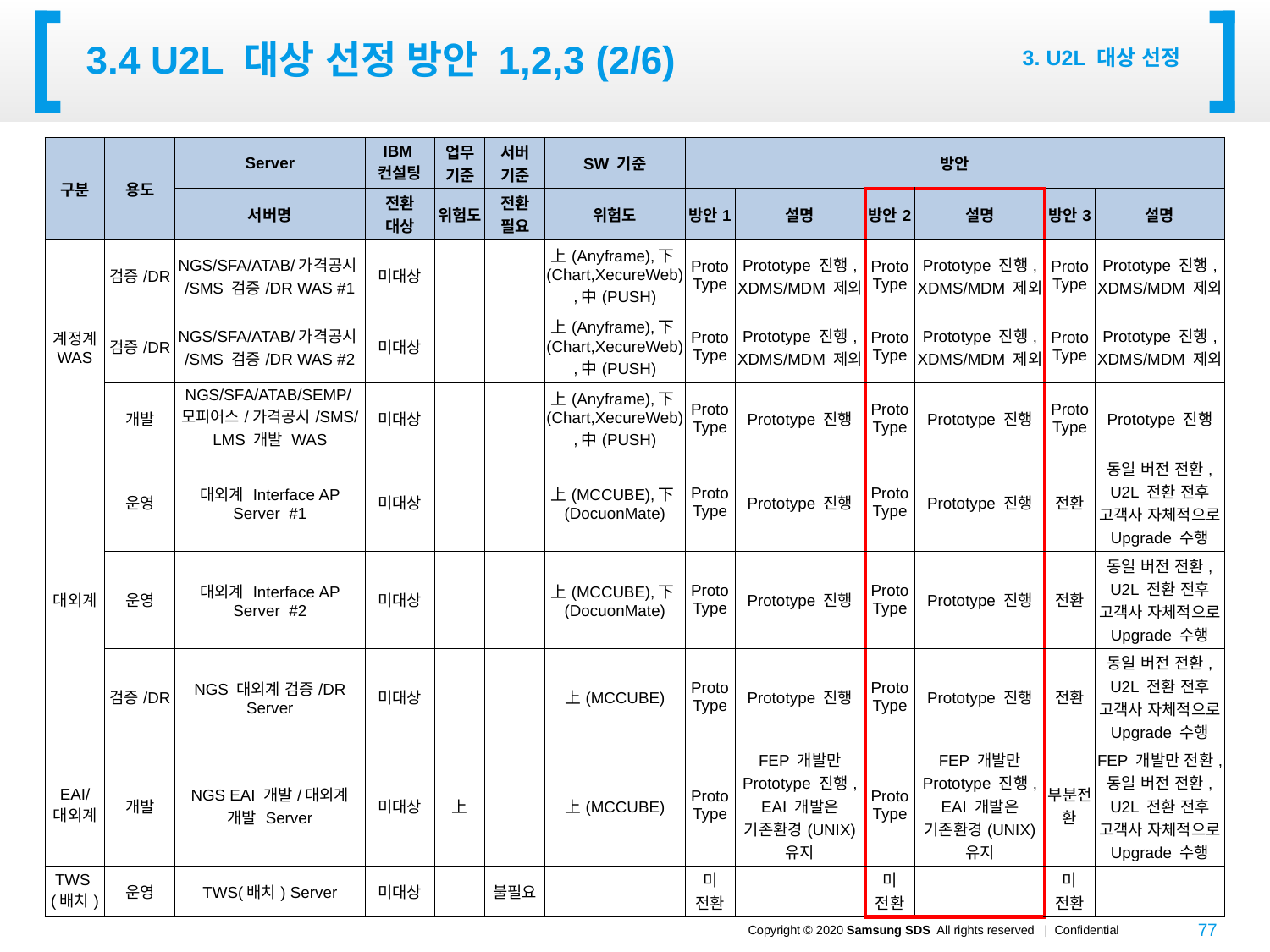

# 3.4 u2l 대상 선정 방안 1,2,3 (2/6)
3. U2L 대상 선정
| 구분 | 용도 | Server | IBM 컨설팅 | 업무 기준 | 서버 기준 | SW 기준 | 방안 |  |  |  |  |  |
| --- | --- | --- | --- | --- | --- | --- | --- | --- | --- | --- | --- | --- |
|  |  | 서버명 | 전환 대상 | 위험도 | 전환 필요 | 위험도 | 방안1 | 설명 | 방안2 | 설명 | 방안3 | 설명 |
| 계정계 WAS | 검증/DR | NGS/SFA/ATAB/가격공시/SMS 검증/DR WAS #1 | 미대상 |  |  | 上(Anyframe),下(Chart,XecureWeb),中(PUSH) | Proto Type | Prototype 진행, XDMS/MDM 제외 | Proto Type | Prototype 진행, XDMS/MDM 제외 | Proto Type | Prototype 진행, XDMS/MDM 제외 |
|  | 검증/DR | NGS/SFA/ATAB/가격공시/SMS 검증/DR WAS #2 | 미대상 |  |  | 上(Anyframe),下(Chart,XecureWeb),中(PUSH) | Proto Type | Prototype 진행, XDMS/MDM 제외 | Proto Type | Prototype 진행, XDMS/MDM 제외 | Proto Type | Prototype 진행, XDMS/MDM 제외 |
|  | 개발 | NGS/SFA/ATAB/SEMP/모피어스/가격공시/SMS/LMS 개발 WAS | 미대상 |  |  | 上(Anyframe),下(Chart,XecureWeb),中(PUSH) | Proto Type | Prototype 진행 | Proto Type | Prototype 진행 | Proto Type | Prototype 진행 |
| 대외계 | 운영 | 대외계 Interface AP Server #1 | 미대상 |  |  | 上(MCCUBE),下(DocuonMate) | Proto Type | Prototype 진행 | Proto Type | Prototype 진행 | 전환 | 동일 버전 전환, U2L 전환 전후 고객사 자체적으로 Upgrade 수행 |
|  | 운영 | 대외계 Interface AP Server #2 | 미대상 |  |  | 上(MCCUBE),下(DocuonMate) | Proto Type | Prototype 진행 | Proto Type | Prototype 진행 | 전환 | 동일 버전 전환, U2L 전환 전후 고객사 자체적으로 Upgrade 수행 |
|  | 검증/DR | NGS 대외계 검증/DR Server | 미대상 |  |  | 上(MCCUBE) | Proto Type | Prototype 진행 | Proto Type | Prototype 진행 | 전환 | 동일 버전 전환, U2L 전환 전후 고객사 자체적으로 Upgrade 수행 |
| EAI/ 대외계 | 개발 | NGS EAI 개발/대외계 개발 Server | 미대상 | 上 |  | 上(MCCUBE) | Proto Type | FEP 개발만 Prototype 진행, EAI 개발은 기존환경(UNIX) 유지 | Proto Type | FEP 개발만 Prototype 진행, EAI 개발은 기존환경(UNIX) 유지 | 부분전환 | FEP 개발만 전환, 동일 버전 전환, U2L 전환 전후 고객사 자체적으로 Upgrade 수행 |
| TWS (배치) | 운영 | TWS(배치) Server | 미대상 |  | 불필요 |  | 미 전환 |  | 미 전환 |  | 미 전환 |  |